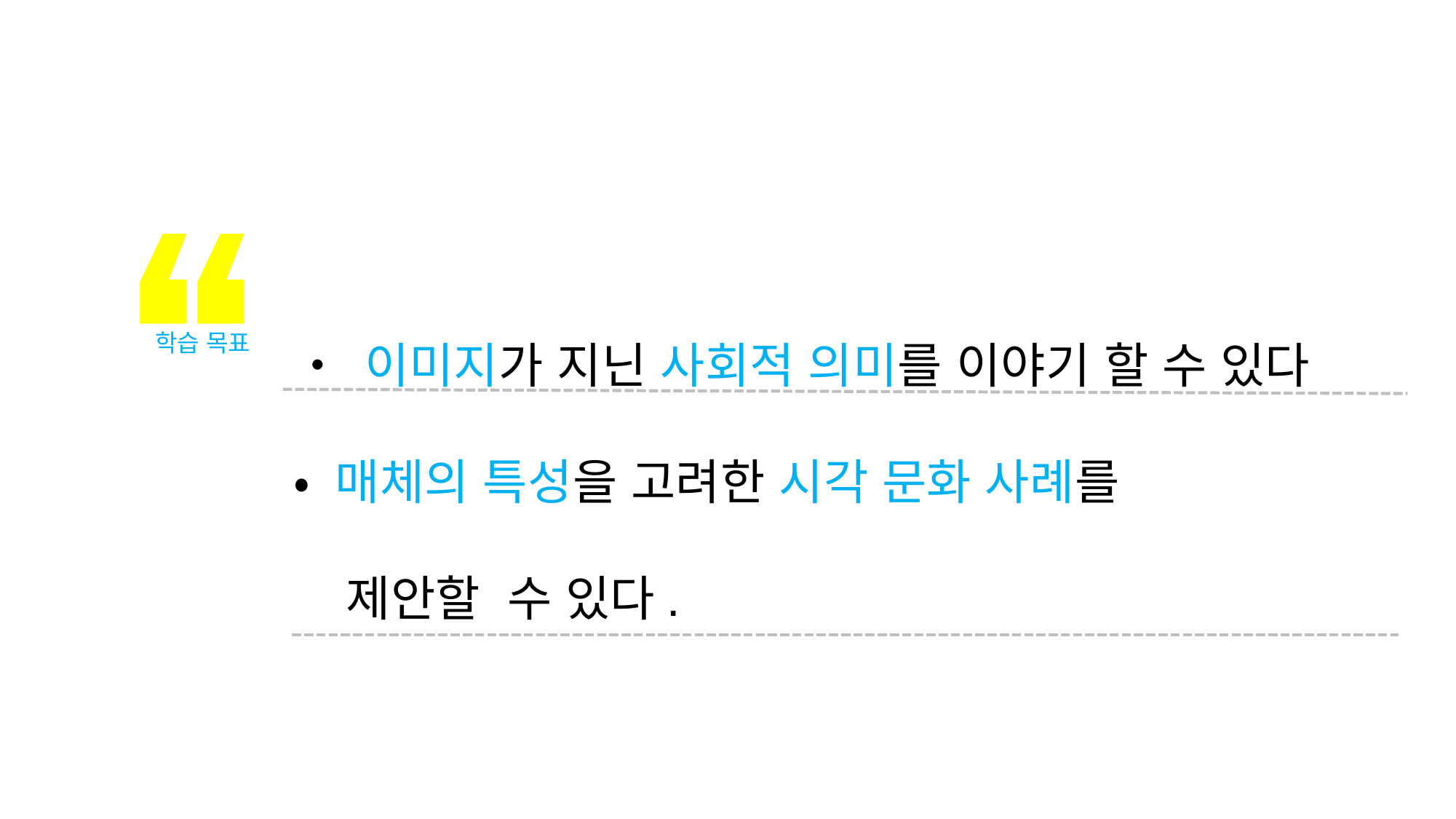

“
• 이미지가 지닌 사회적 의미를 이야기 할 수 있다
• 매체의 특성을 고려한 시각 문화 사례를
   제안할  수 있다.
학습 목표